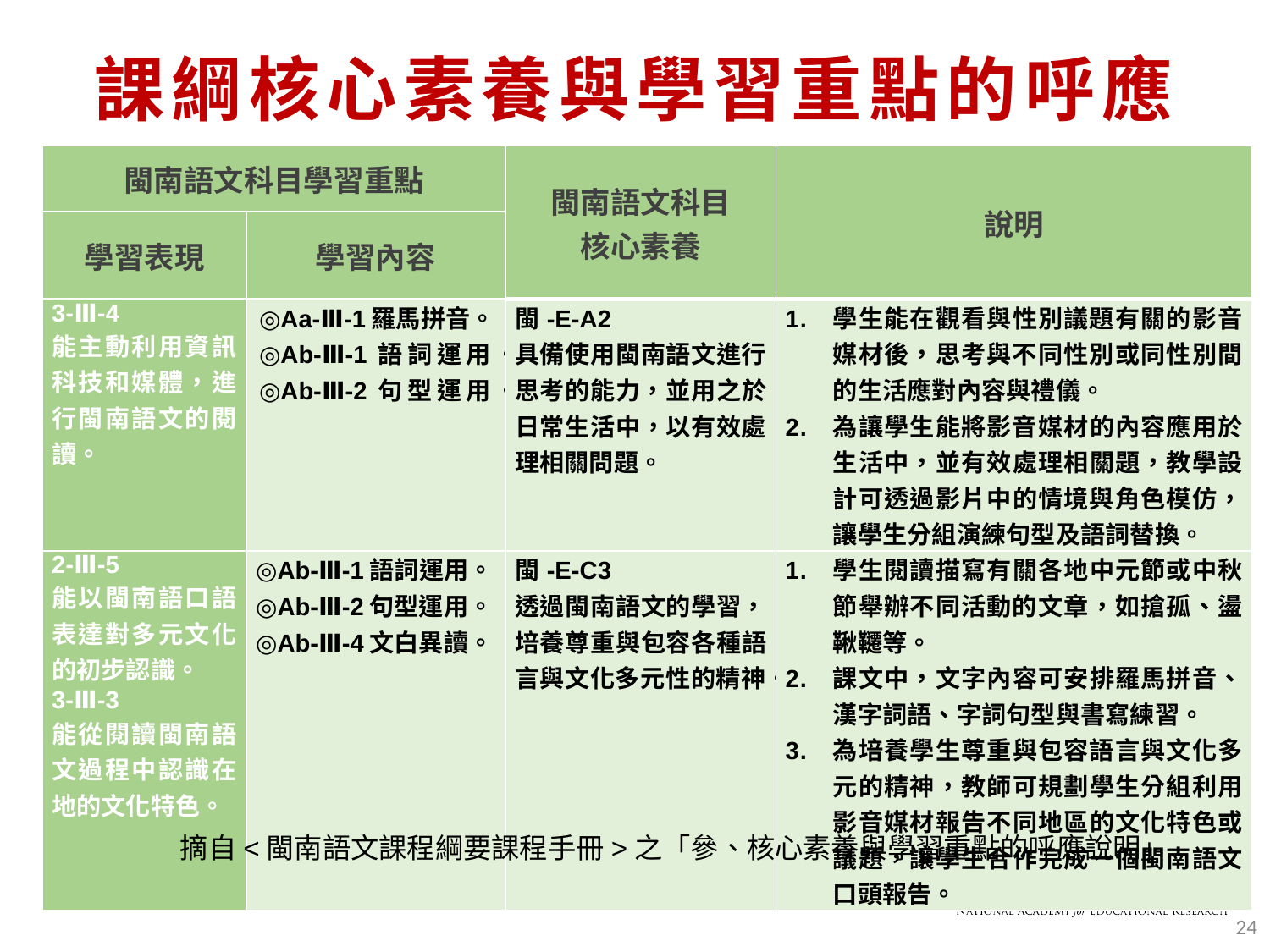

# 課綱核心素養與學習重點的呼應
| 閩南語文科目學習重點 |  | 閩南語文科目 核心素養 | 說明 |
| --- | --- | --- | --- |
| 學習表現 | 學習內容 |  |  |
| 3-Ⅲ-4 能主動利用資訊科技和媒體，進行閩南語文的閱讀。 | ◎Aa-Ⅲ-1羅馬拼音。 ◎Ab-Ⅲ-1語詞運用。 ◎Ab-Ⅲ-2句型運用。 | 閩-E-A2 具備使用閩南語文進行思考的能力，並用之於日常生活中，以有效處理相關問題。 | 學生能在觀看與性別議題有關的影音媒材後，思考與不同性別或同性別間的生活應對內容與禮儀。 為讓學生能將影音媒材的內容應用於生活中，並有效處理相關題，教學設計可透過影片中的情境與角色模仿，讓學生分組演練句型及語詞替換。 |
| 2-Ⅲ-5 能以閩南語口語表達對多元文化的初步認識。 3-Ⅲ-3 能從閱讀閩南語文過程中認識在地的文化特色。 | ◎Ab-Ⅲ-1語詞運用。 ◎Ab-Ⅲ-2句型運用。 ◎Ab-Ⅲ-4文白異讀。 | 閩-E-C3 透過閩南語文的學習，培養尊重與包容各種語言與文化多元性的精神。 | 學生閱讀描寫有關各地中元節或中秋節舉辦不同活動的文章，如搶孤、盪鞦韆等。 課文中，文字內容可安排羅馬拼音、漢字詞語、字詞句型與書寫練習。 為培養學生尊重與包容語言與文化多元的精神，教師可規劃學生分組利用影音媒材報告不同地區的文化特色或議題，讓學生合作完成一個閩南語文口頭報告。 |
摘自<閩南語文課程綱要課程手冊>之「參、核心素養與學習重點的呼應說明」
24